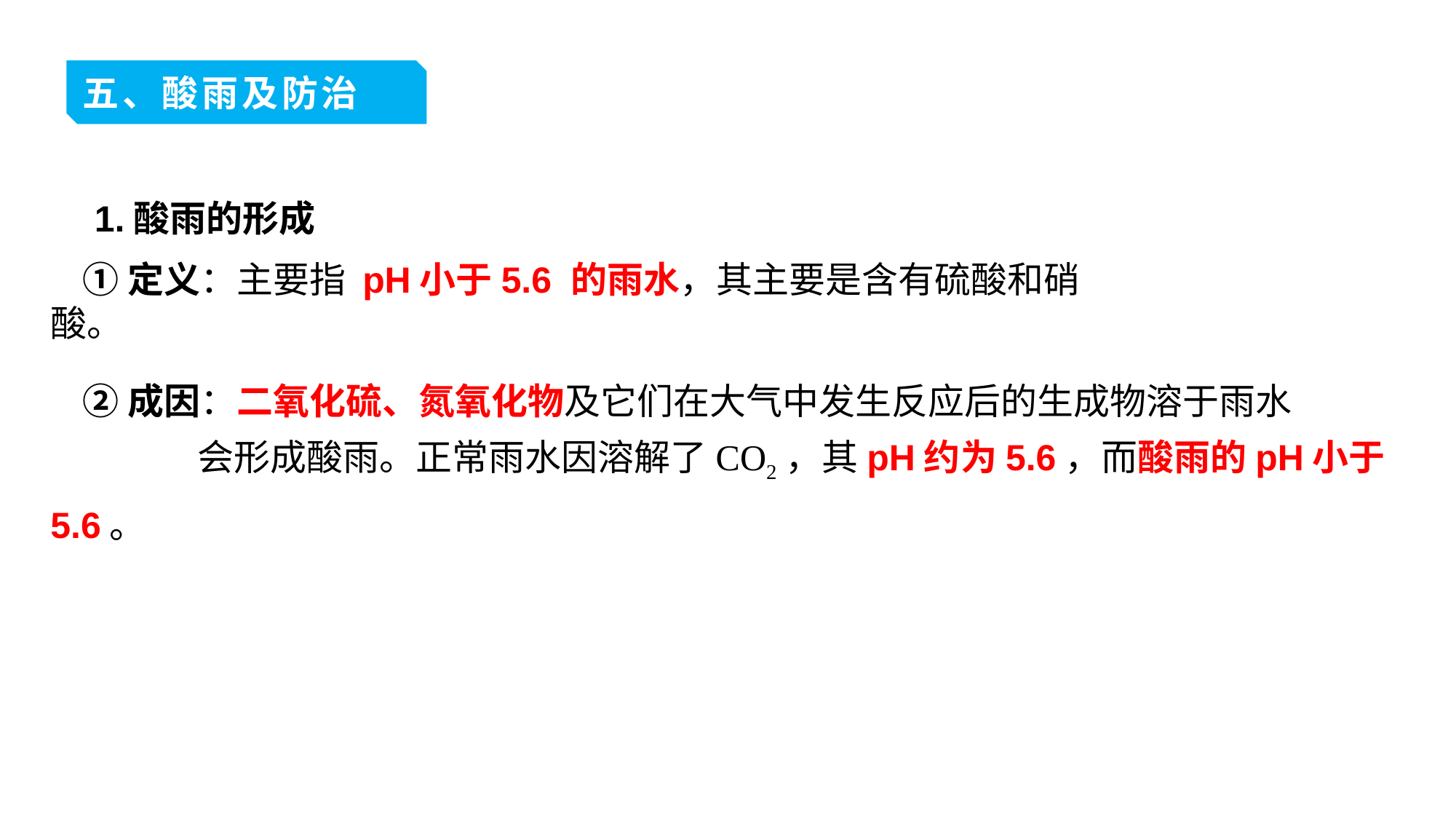

五、酸雨及防治
1.酸雨的形成
①定义：主要指 pH小于5.6 的雨水，其主要是含有硫酸和硝酸。
②成因：二氧化硫、氮氧化物及它们在大气中发生反应后的生成物溶于雨水
             会形成酸雨。正常雨水因溶解了CO2，其pH约为5.6，而酸雨的pH小于5.6。